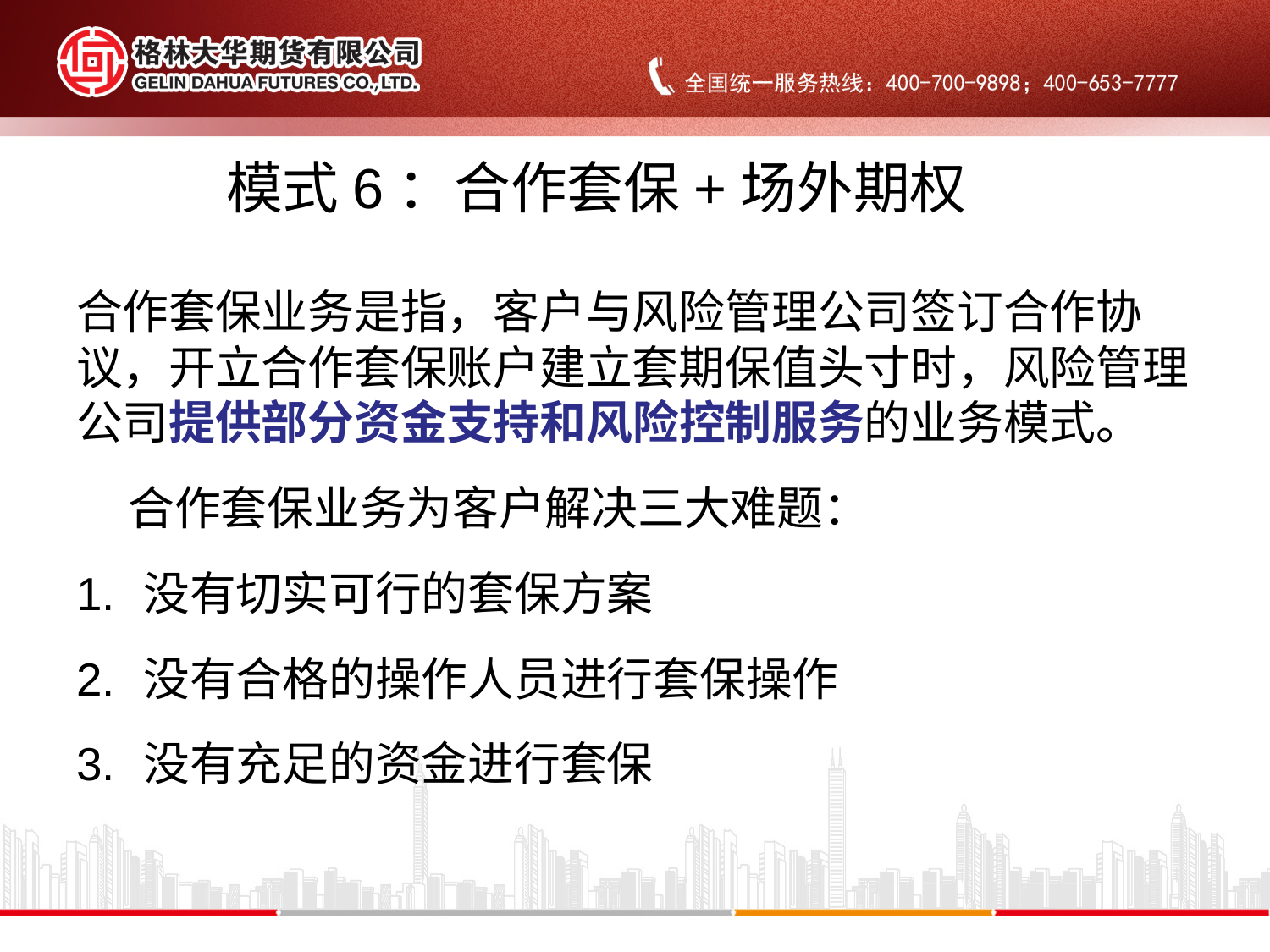

模式6：合作套保+场外期权
合作套保业务是指，客户与风险管理公司签订合作协议，开立合作套保账户建立套期保值头寸时，风险管理公司提供部分资金支持和风险控制服务的业务模式。
    合作套保业务为客户解决三大难题：
没有切实可行的套保方案
没有合格的操作人员进行套保操作
没有充足的资金进行套保